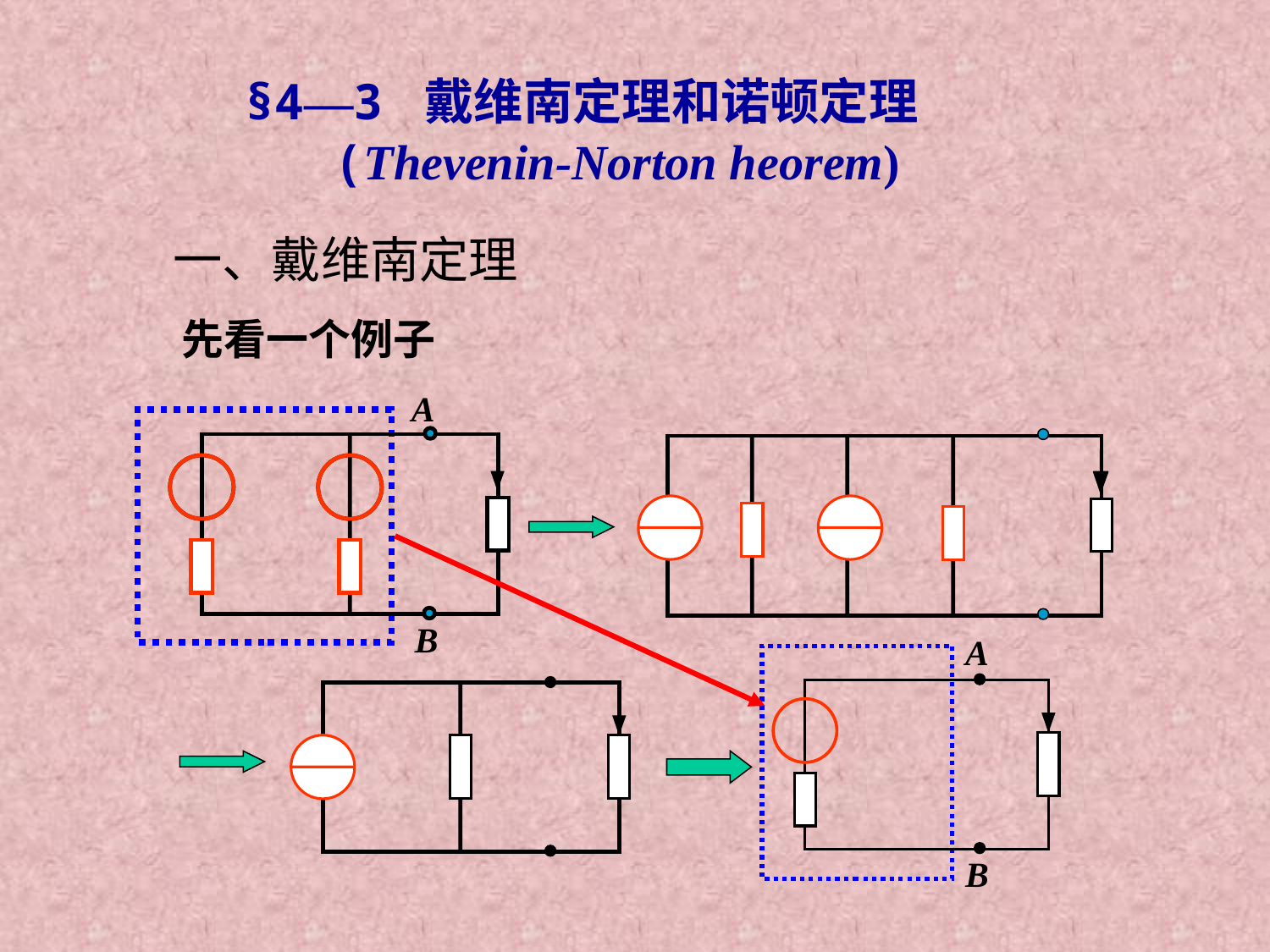

§4—3 戴维南定理和诺顿定理
   (Thevenin-Norton heorem)
 一、戴维南定理
先看一个例子
A
B

A
B